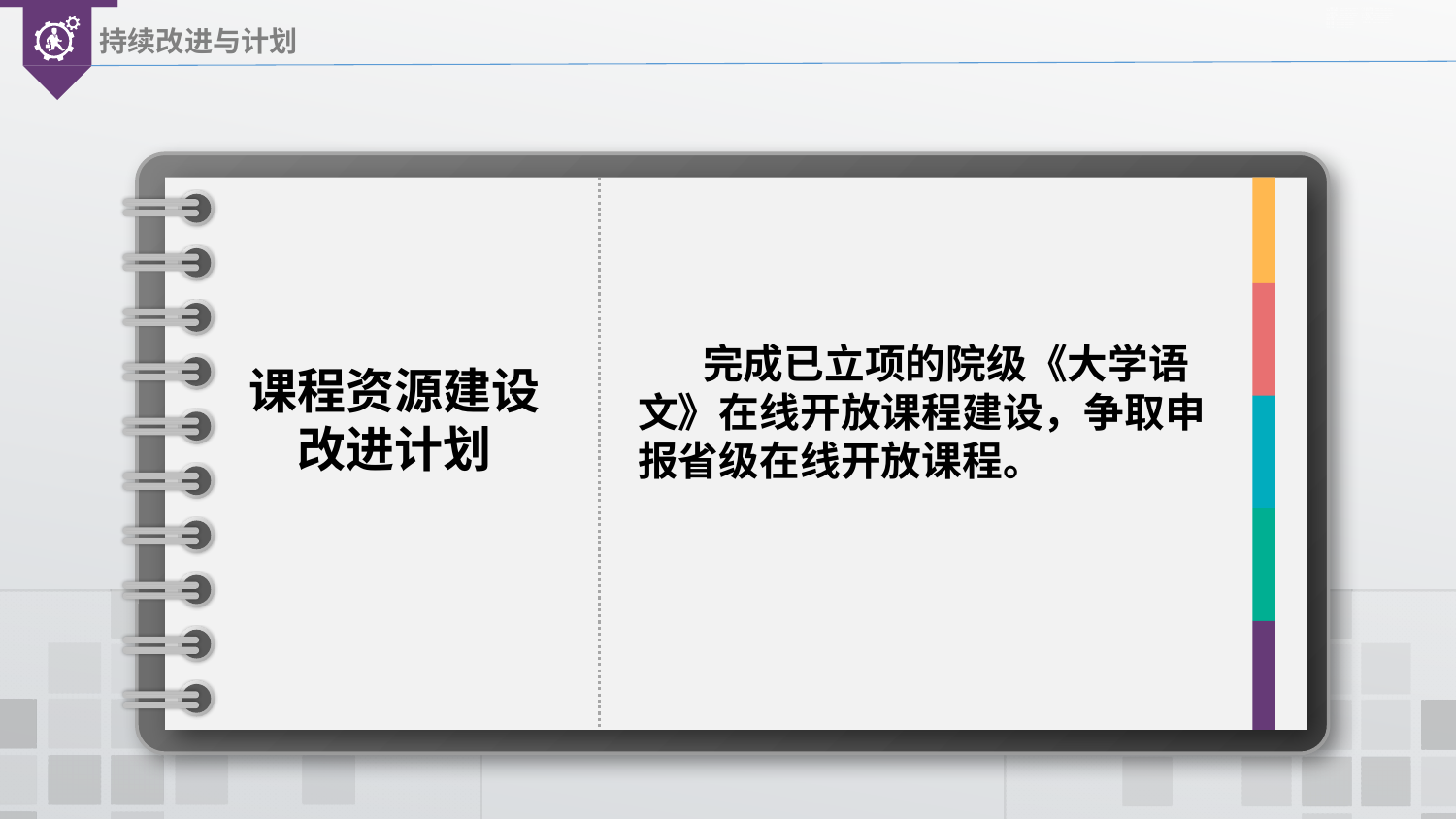

完成已立项的院级《大学语文》在线开放课程建设，争取申报省级在线开放课程。
课程资源建设
改进计划